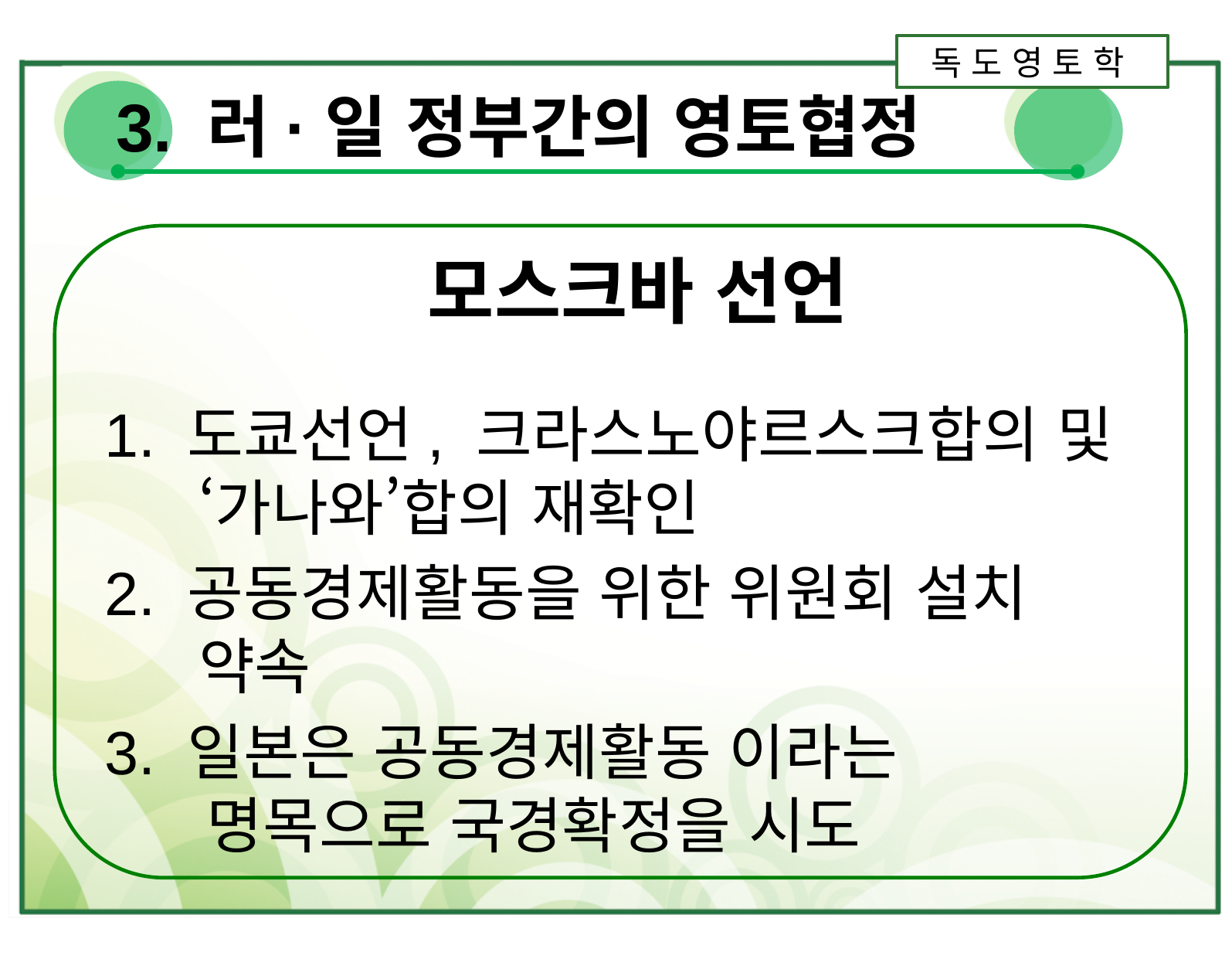

독 도 영 토 학

    3. 러·일 정부간의 영토협정

# 모스크바 선언
1. 도쿄선언, 크라스노야르스크합의 및 ‘가나와’합의 재확인
2. 공동경제활동을 위한 위원회 설치 약속
3. 일본은 공동경제활동 이라는                 명목으로 국경확정을 시도